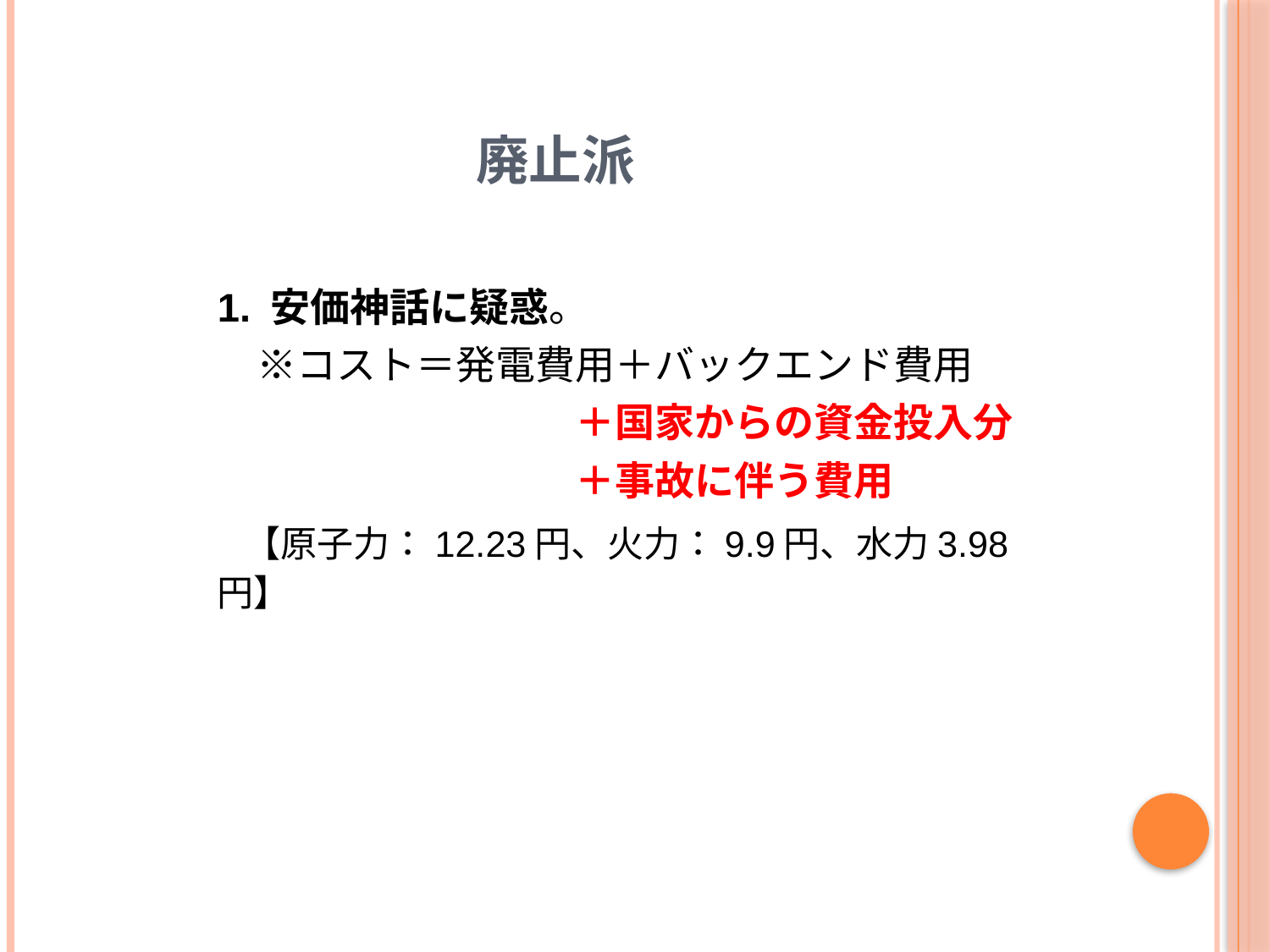

# 廃止派
1. 安価神話に疑惑。
　※コスト＝発電費用＋バックエンド費用
　　　　　　　　　＋国家からの資金投入分
　　　　　　　　　＋事故に伴う費用
  【原子力：12.23円、火力：9.9円、水力3.98円】